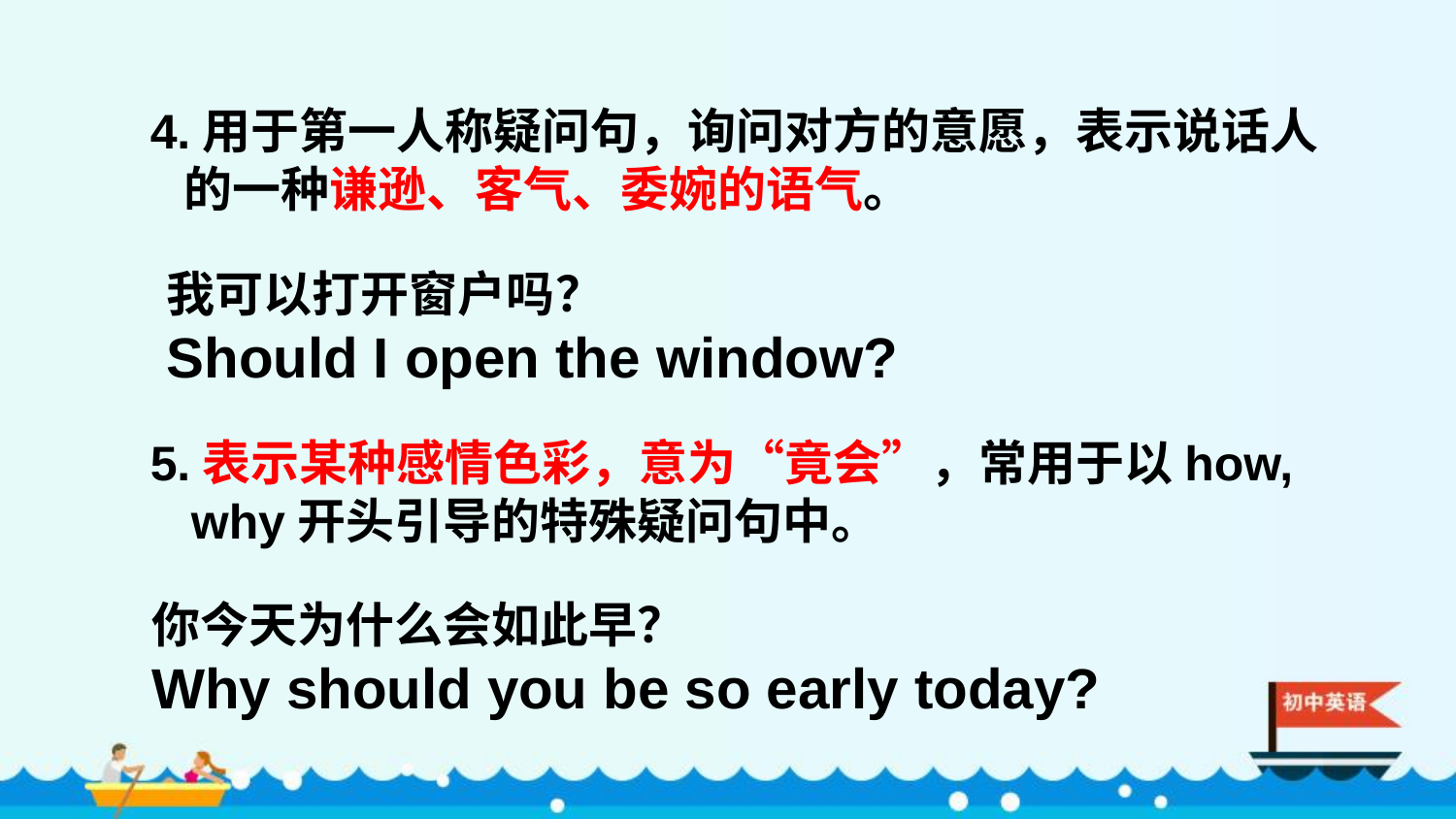

4.用于第一人称疑问句，询问对方的意愿，表示说话人
  的一种谦逊、客气、委婉的语气。
我可以打开窗户吗？
Should I open the window?
5.表示某种感情色彩，意为“竟会”，常用于以how,
   why开头引导的特殊疑问句中。
你今天为什么会如此早？
Why should you be so early today?